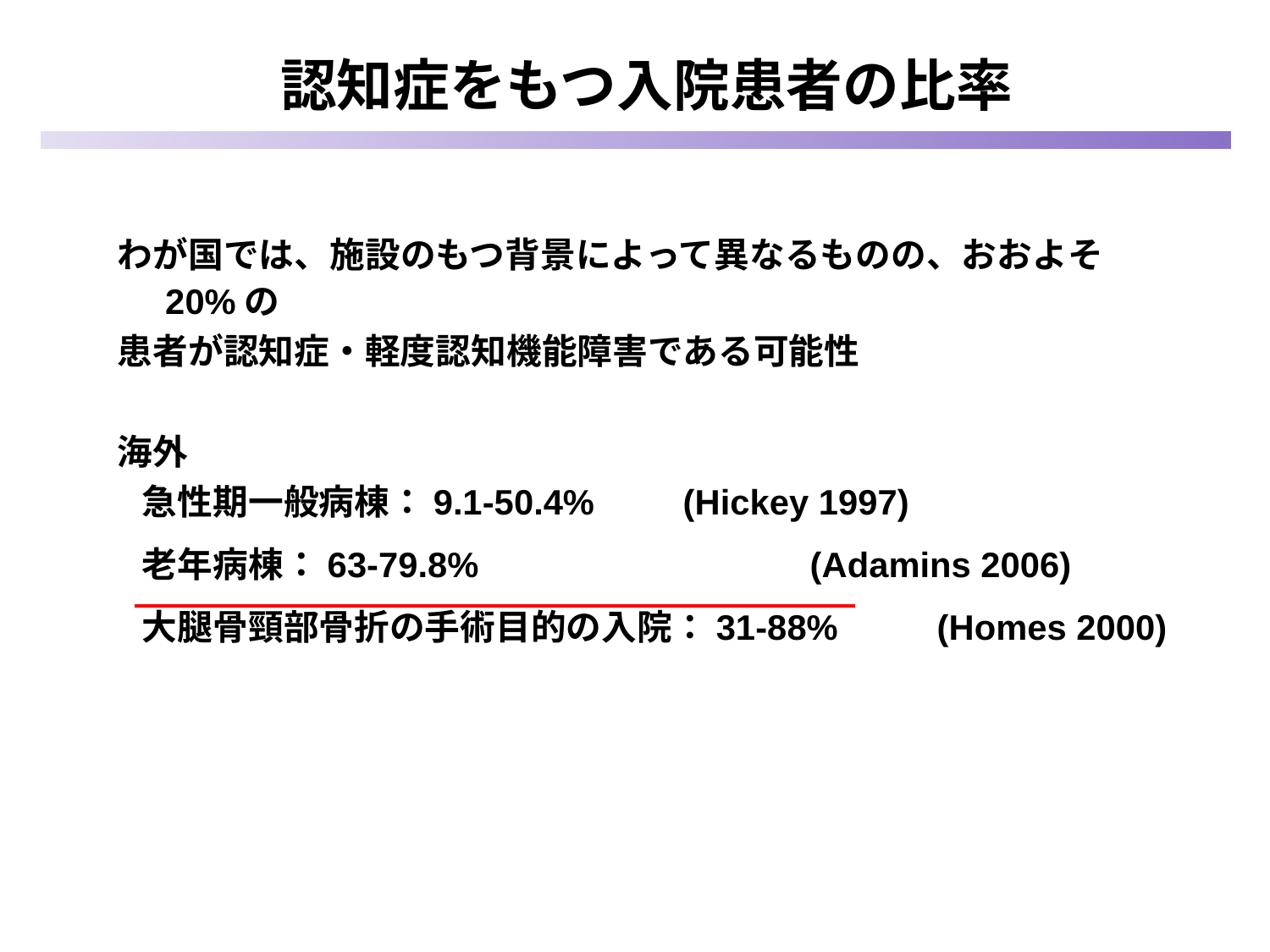

認知症をもつ入院患者の比率

わが国では、施設のもつ背景によって異なるものの、おおよそ20%の
患者が認知症・軽度認知機能障害である可能性

海外
  急性期一般病棟：9.1-50.4%    	 (Hickey 1997)
  老年病棟：63-79.8%         		 (Adamins 2006)
  大腿骨頸部骨折の手術目的の入院：31-88% 	 (Homes 2000)